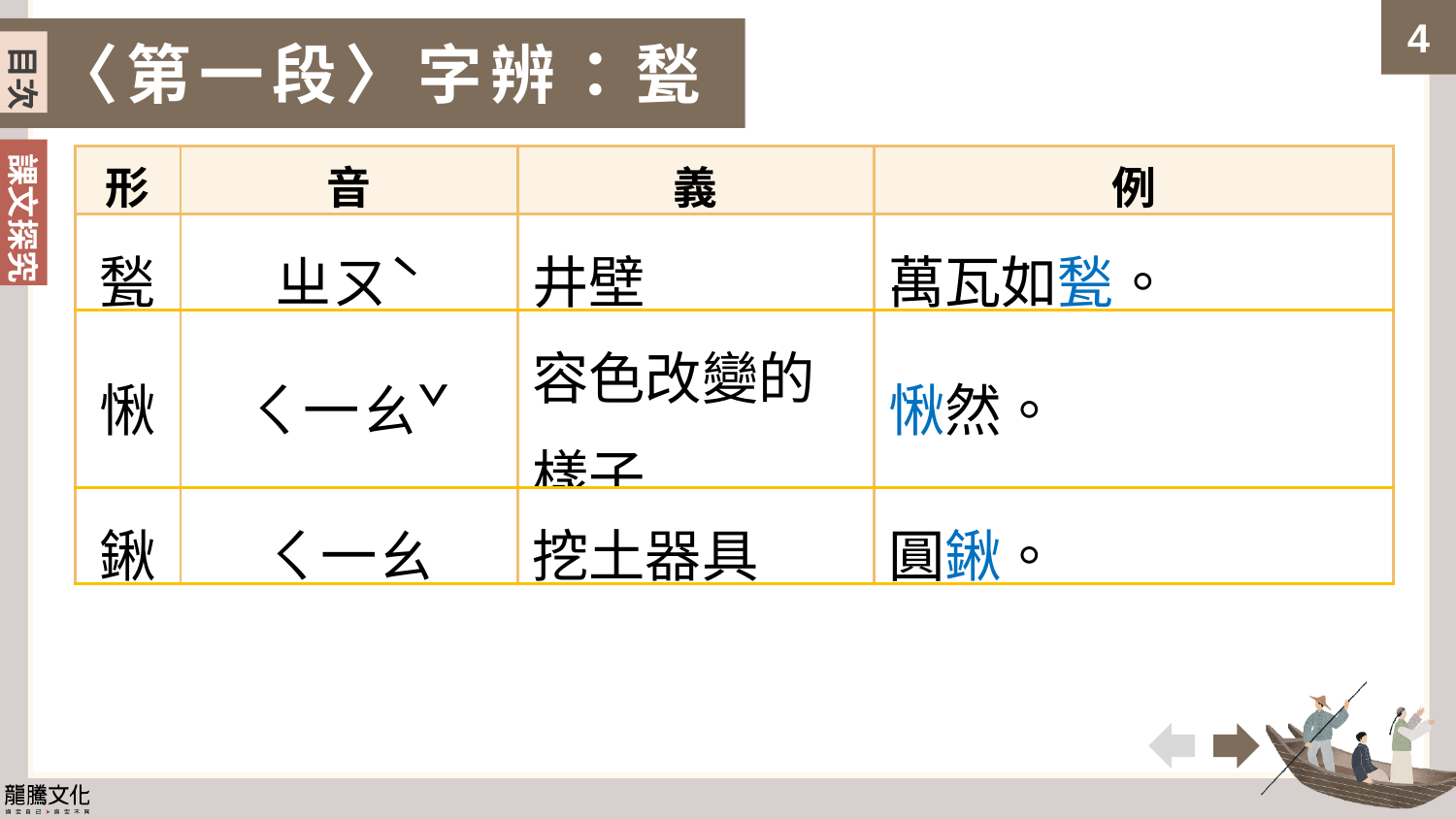

〈第一段〉字辨：甃
目次
| 形 | 音 | 義 | 例 |
| --- | --- | --- | --- |
| 甃 | ㄓㄡˋ | 井壁 | 萬瓦如甃。 |
| 愀 | ㄑ一ㄠˇ | 容色改變的樣子 | 愀然。 |
| 鍬 | ㄑ一ㄠ | 挖土器具 | 圓鍬。 |